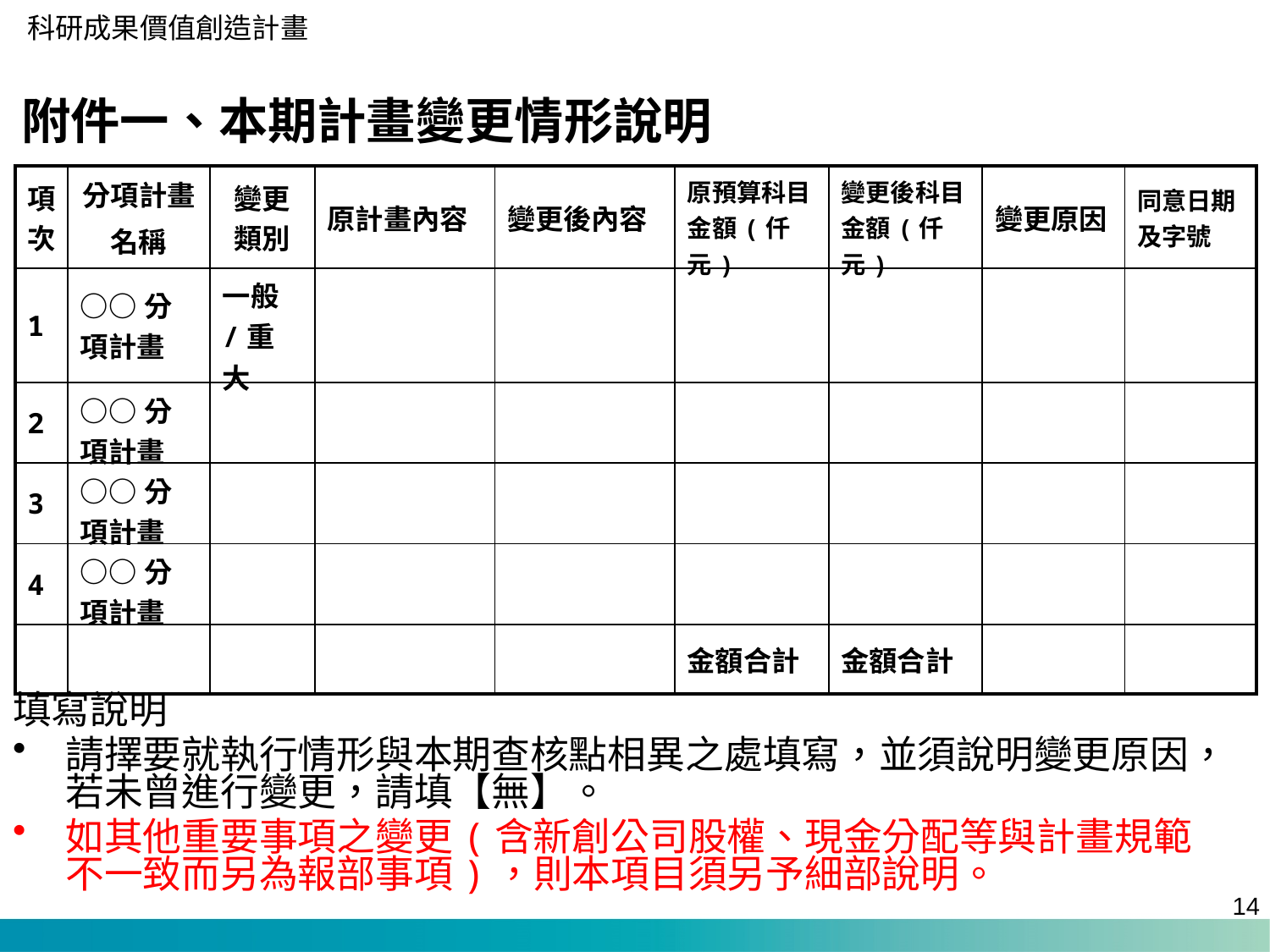

附件一、本期計畫變更情形說明
| 項次 | 分項計畫 名稱 | 變更類別 | 原計畫內容 | 變更後內容 | 原預算科目金額(仟元) | 變更後科目金額(仟元) | 變更原因 | 同意日期及字號 |
| --- | --- | --- | --- | --- | --- | --- | --- | --- |
| 1 | ○○分項計畫 | 一般/重大 |  |  |  |  |  |  |
| 2 | ○○分項計畫 |  |  |  |  |  |  |  |
| 3 | ○○分項計畫 |  |  |  |  |  |  |  |
| 4 | ○○分項計畫 |  |  |  |  |  |  |  |
|  |  |  |  |  | 金額合計 | 金額合計 |  |  |
填寫說明
請擇要就執行情形與本期查核點相異之處填寫，並須說明變更原因，若未曾進行變更，請填【無】。
如其他重要事項之變更(含新創公司股權、現金分配等與計畫規範不一致而另為報部事項)，則本項目須另予細部說明。
14